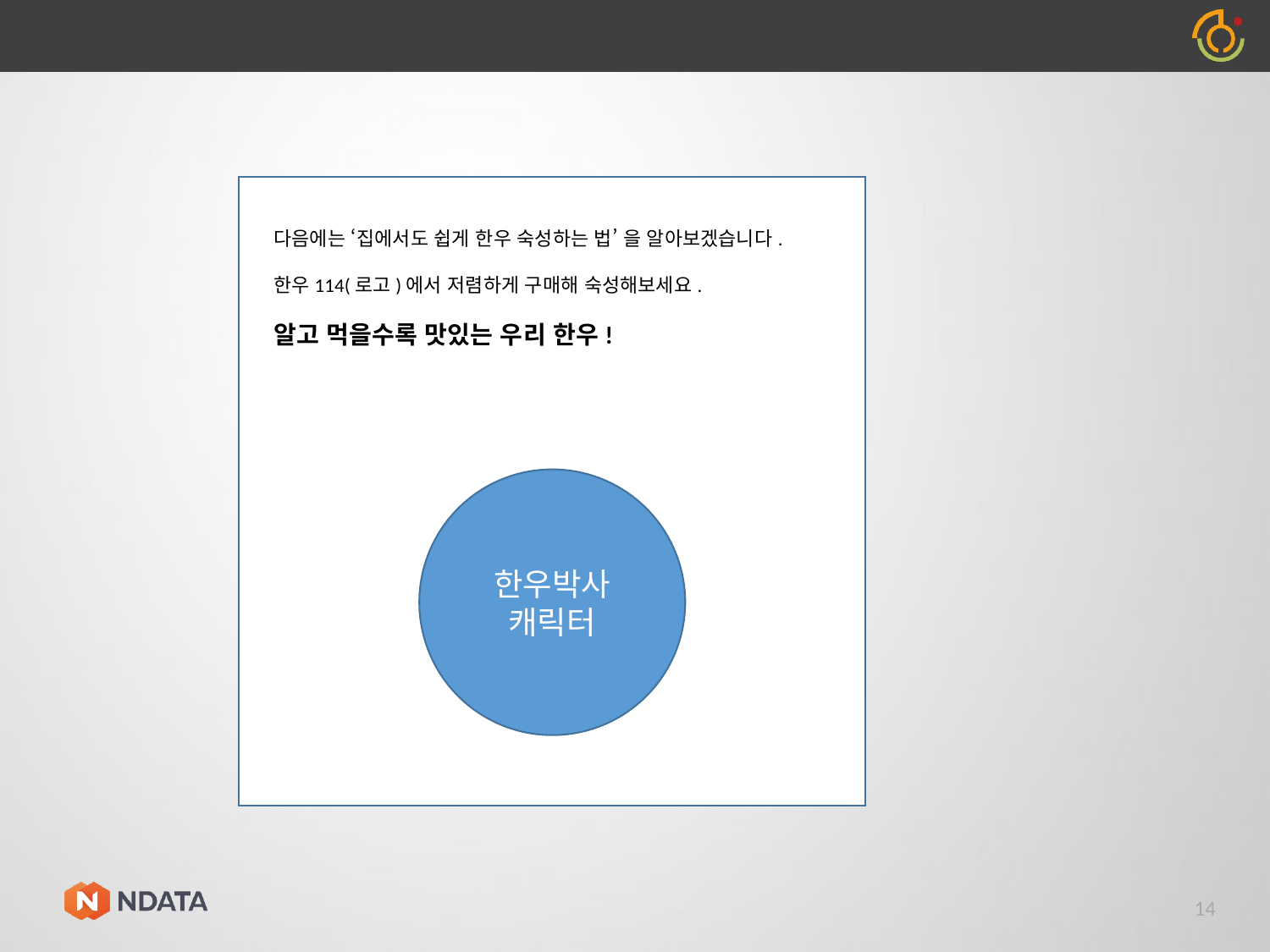

다음에는 ‘집에서도 쉽게 한우 숙성하는 법’ 을 알아보겠습니다.

한우114(로고)에서 저렴하게 구매해 숙성해보세요.

알고 먹을수록 맛있는 우리 한우!
한우박사 캐릭터
14